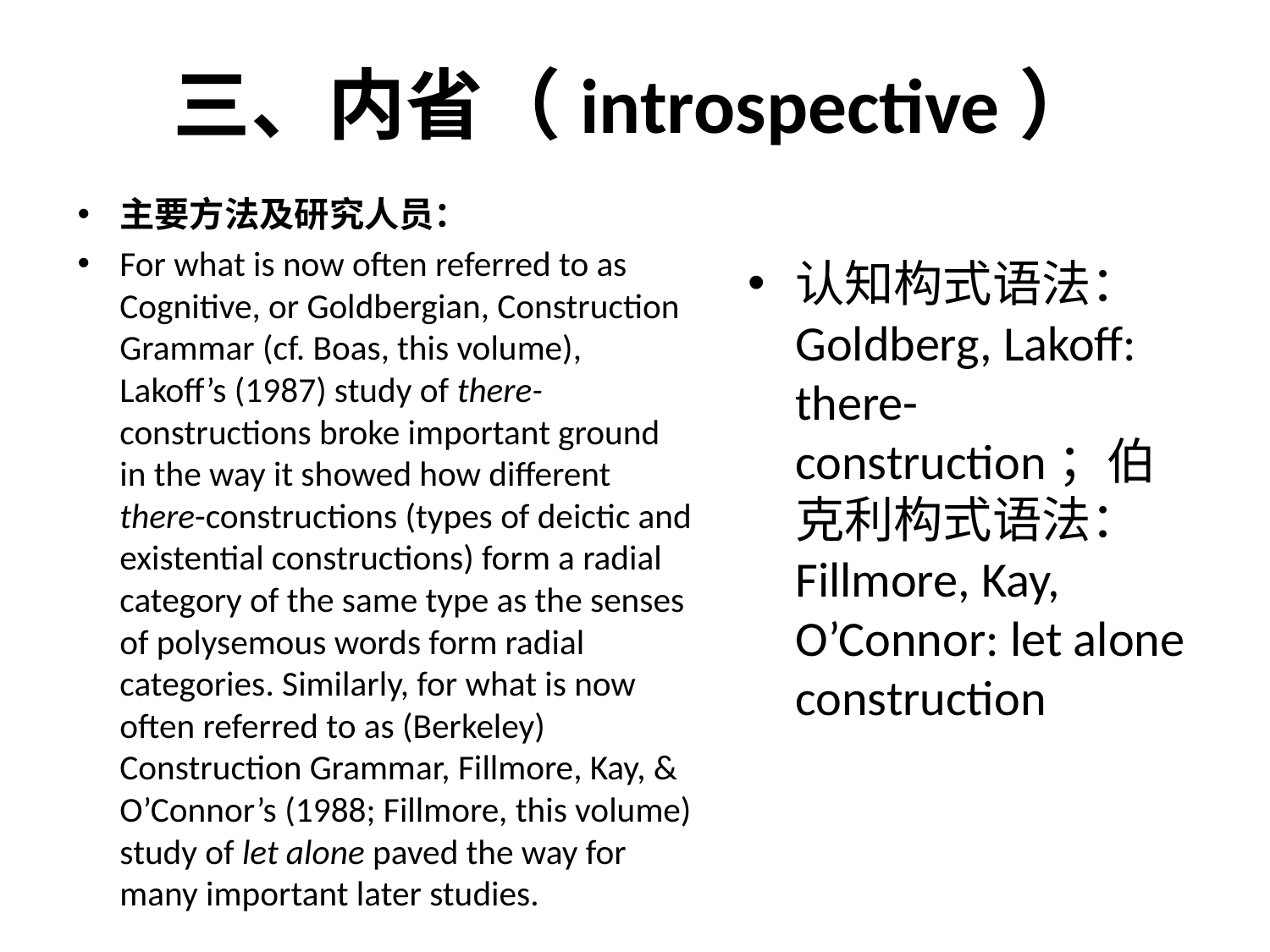

# 三、内省（introspective）
主要方法及研究人员：
For what is now often referred to as Cognitive, or Goldbergian, Construction Grammar (cf. Boas, this volume), Lakoff’s (1987) study of there-constructions broke important ground in the way it showed how different there-constructions (types of deictic and existential constructions) form a radial category of the same type as the senses of polysemous words form radial categories. Similarly, for what is now often referred to as (Berkeley) Construction Grammar, Fillmore, Kay, & O’Connor’s (1988; Fillmore, this volume) study of let alone paved the way for many important later studies.
认知构式语法：Goldberg, Lakoff: there-construction；伯克利构式语法：Fillmore, Kay, O’Connor: let alone construction